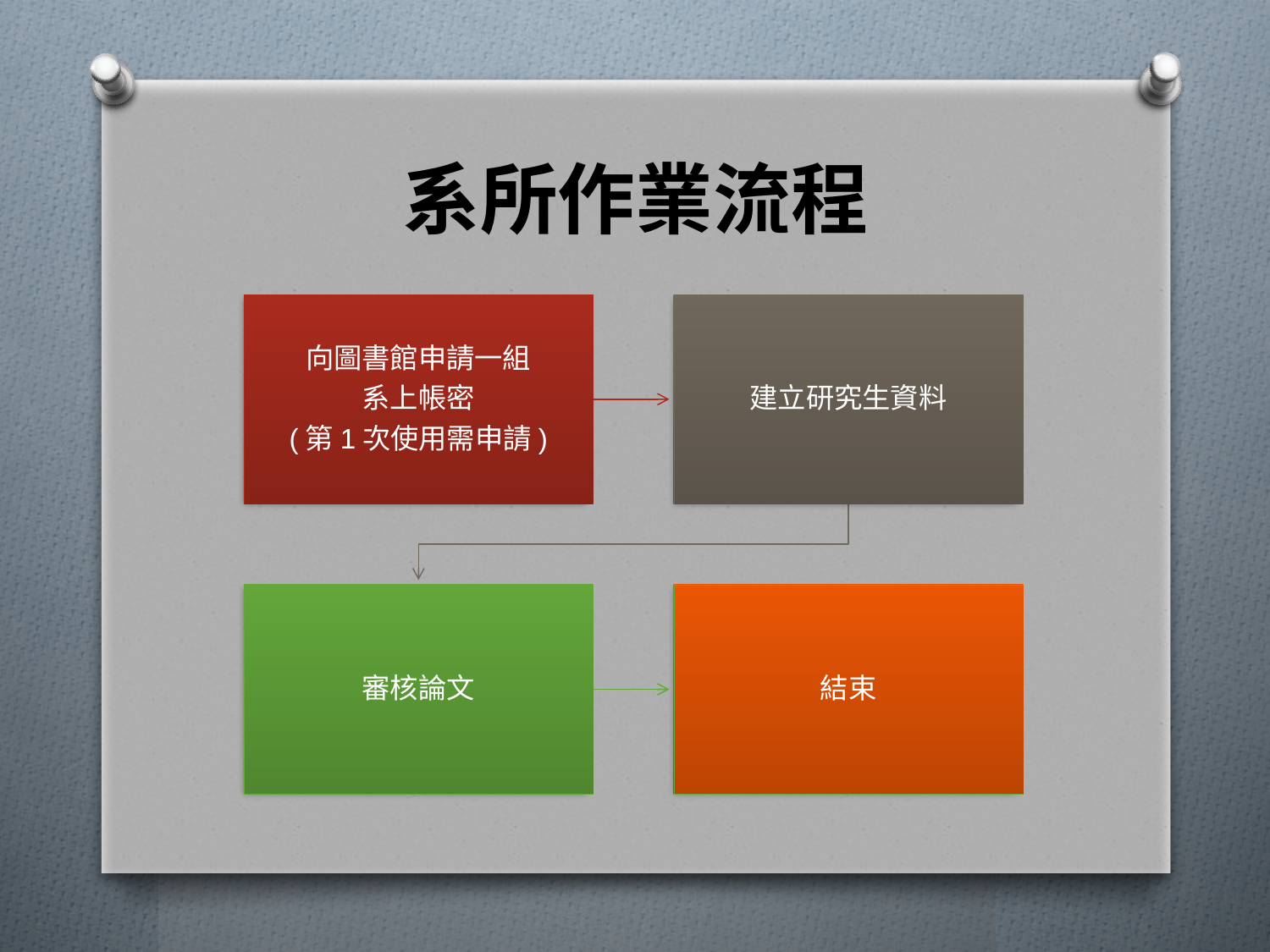

# 系所作業流程

向圖書館申請一組
系上帳密
(第1次使用需申請)

建立研究生資料

審核論文
結束